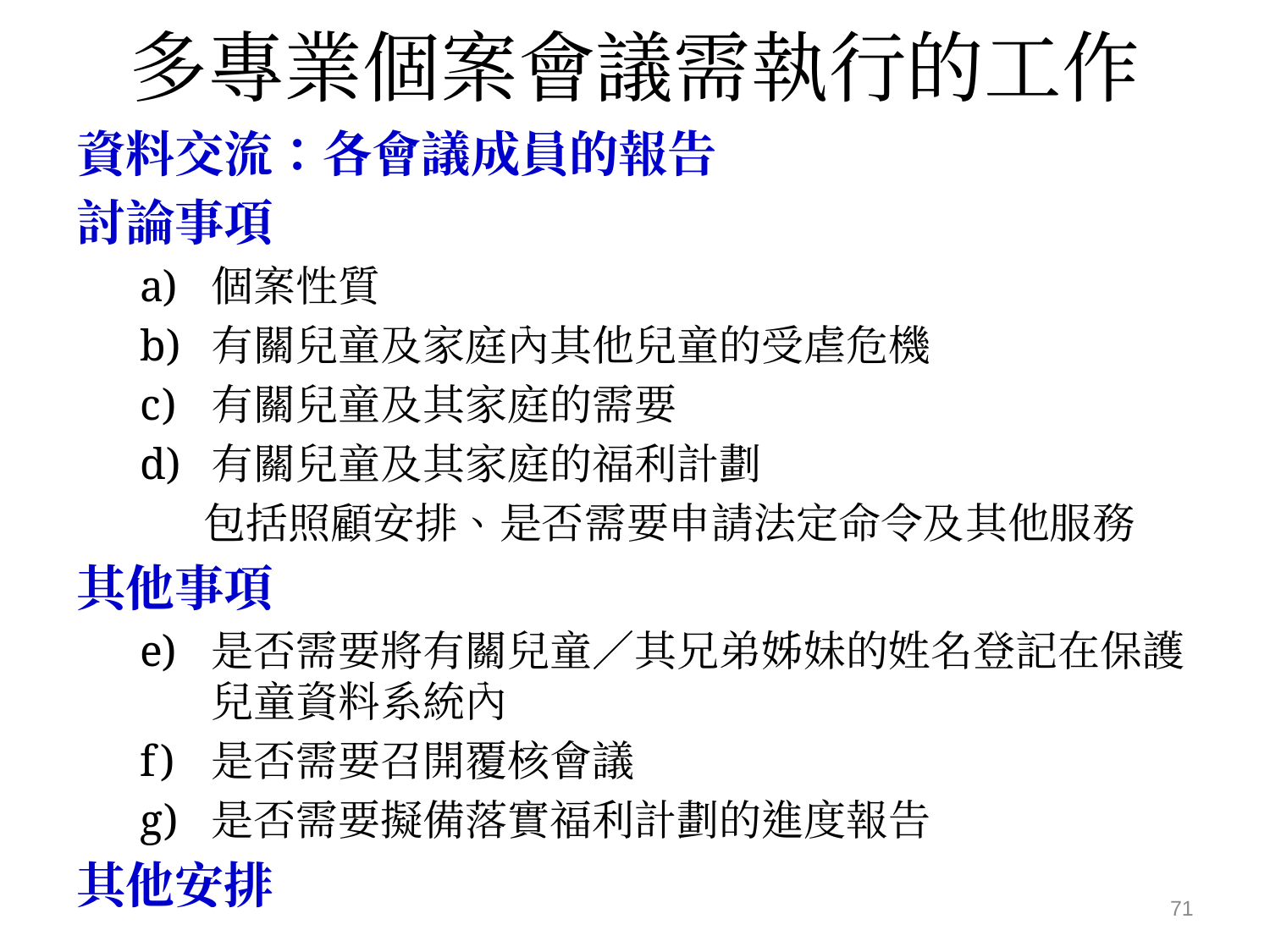

# 多專業個案會議需執行的工作
資料交流：各會議成員的報告
討論事項
個案性質
有關兒童及家庭內其他兒童的受虐危機
有關兒童及其家庭的需要
有關兒童及其家庭的福利計劃
包括照顧安排、是否需要申請法定命令及其他服務
其他事項
是否需要將有關兒童／其兄弟姊妹的姓名登記在保護兒童資料系統內
是否需要召開覆核會議
是否需要擬備落實福利計劃的進度報告
其他安排
71